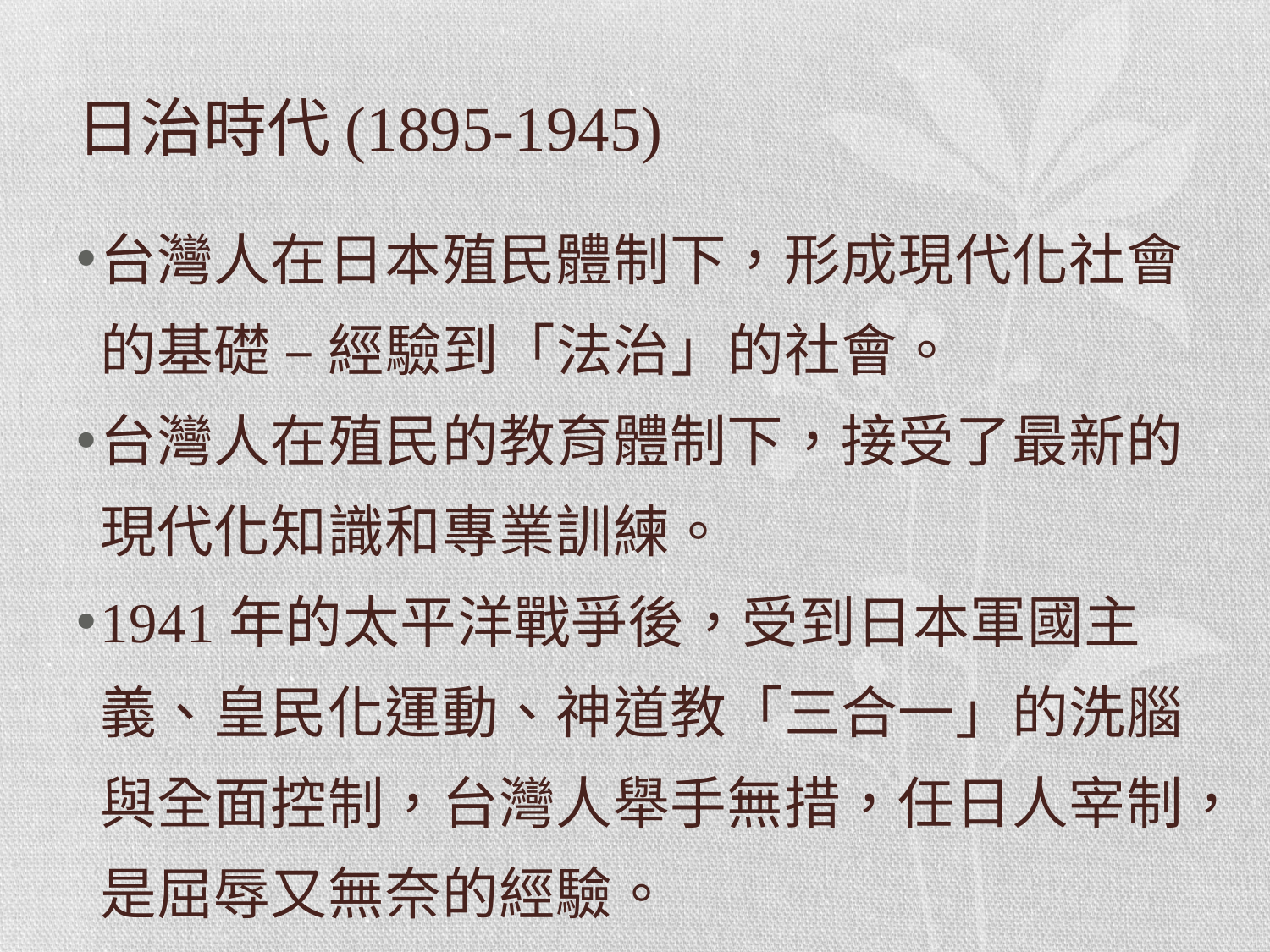

# 日治時代(1895-1945)
台灣人在日本殖民體制下，形成現代化社會的基礎 – 經驗到「法治」的社會。
台灣人在殖民的教育體制下，接受了最新的現代化知識和專業訓練。
1941年的太平洋戰爭後，受到日本軍國主義、皇民化運動、神道教「三合一」的洗腦與全面控制，台灣人舉手無措，任日人宰制，是屈辱又無奈的經驗。